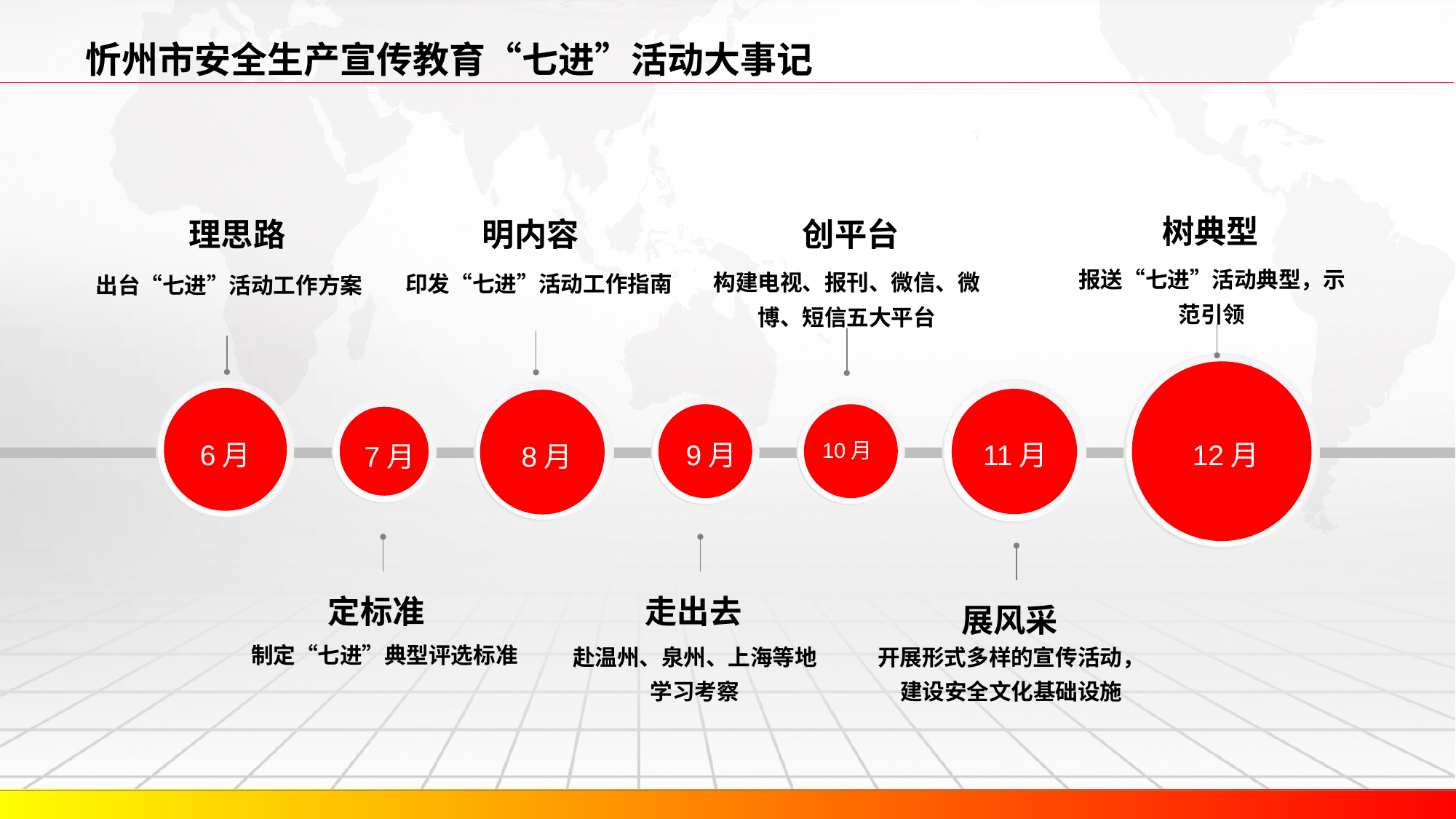

忻州市安全生产宣传教育“七进”活动大事记
树典型
报送“七进”活动典型，示范引领
明内容
印发“七进”活动工作指南
理思路
出台“七进”活动工作方案
创平台
构建电视、报刊、微信、微博、短信五大平台

12月

11月

6月

8月

9月

10月

7月

走出去
赴温州、泉州、上海等地学习考察
定标准
制定“七进”典型评选标准
展风采
开展形式多样的宣传活动，建设安全文化基础设施